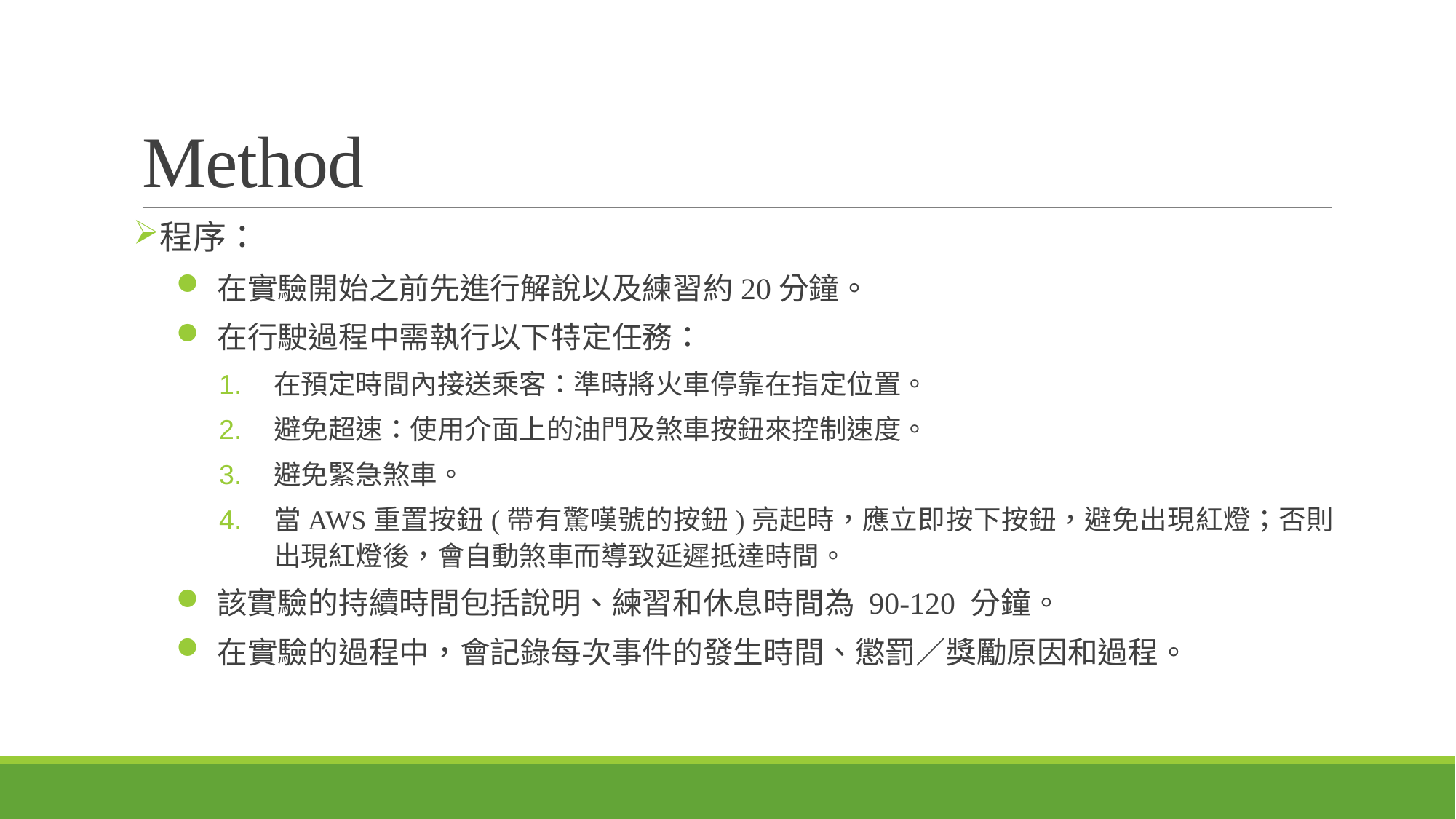

# Method
程序：
在實驗開始之前先進行解說以及練習約20分鐘。
在行駛過程中需執行以下特定任務：
在預定時間內接送乘客：準時將火車停靠在指定位置。
避免超速：使用介面上的油門及煞車按鈕來控制速度。
避免緊急煞車。
當AWS重置按鈕(帶有驚嘆號的按鈕)亮起時，應立即按下按鈕，避免出現紅燈；否則出現紅燈後，會自動煞車而導致延遲抵達時間。
該實驗的持續時間包括說明、練習和休息時間為 90-120 分鐘。
在實驗的過程中，會記錄每次事件的發生時間、懲罰／獎勵原因和過程。